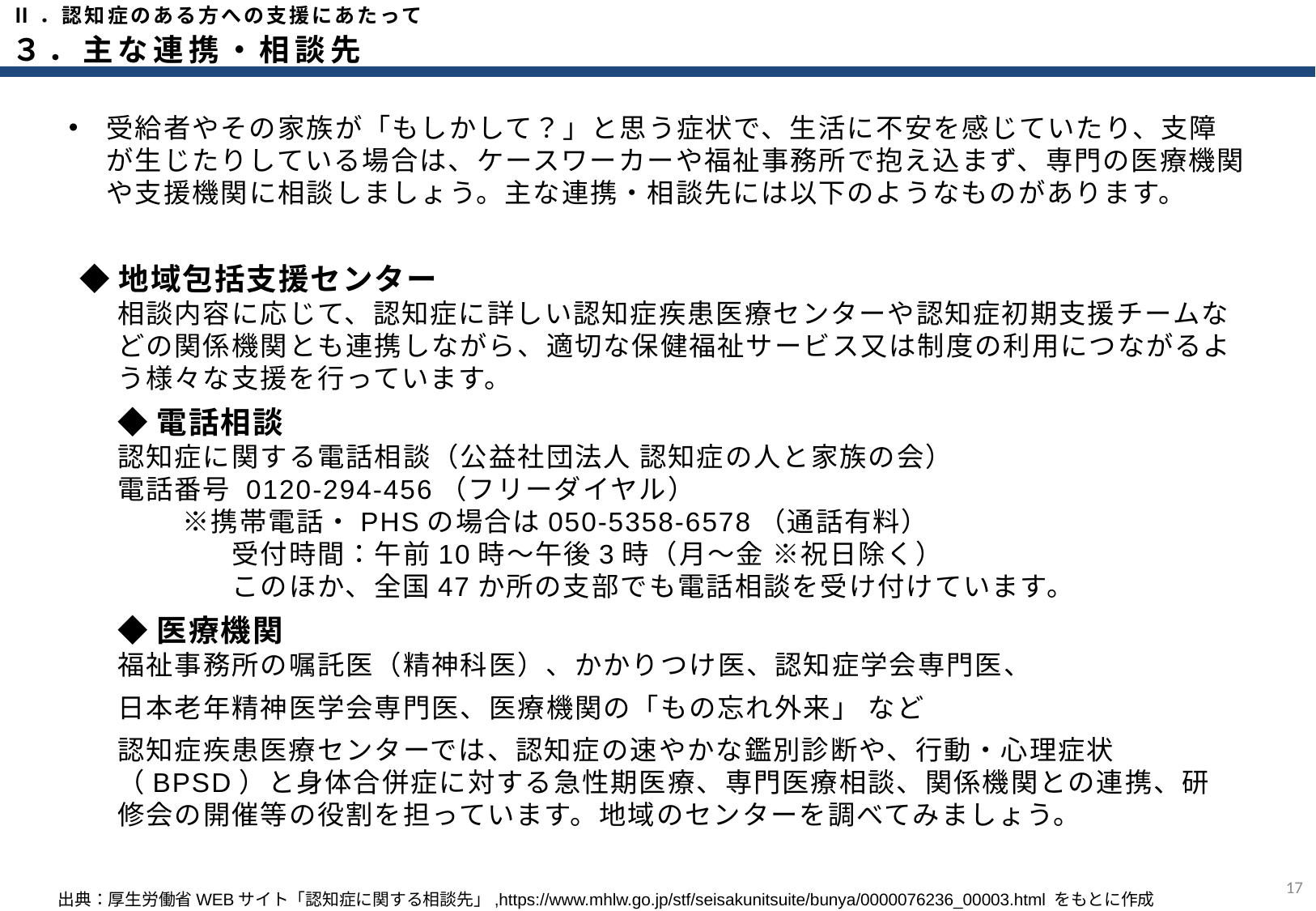

Ⅱ．認知症のある方への支援にあたって
３．主な連携・相談先
受給者やその家族が「もしかして？」と思う症状で、生活に不安を感じていたり、支障が生じたりしている場合は、ケースワーカーや福祉事務所で抱え込まず、専門の医療機関や支援機関に相談しましょう。主な連携・相談先には以下のようなものがあります。
◆地域包括支援センター
相談内容に応じて、認知症に詳しい認知症疾患医療センターや認知症初期支援チームなどの関係機関とも連携しながら、適切な保健福祉サービス又は制度の利用につながるよう様々な支援を行っています。
◆電話相談
認知症に関する電話相談（公益社団法人 認知症の人と家族の会）
電話番号 0120-294-456（フリーダイヤル）
　 　※携帯電話・PHSの場合は050-5358-6578（通話有料）
　　　　受付時間：午前10時～午後3時（月～金 ※祝日除く）
　　　　このほか、全国47か所の支部でも電話相談を受け付けています。
◆医療機関
福祉事務所の嘱託医（精神科医）、かかりつけ医、認知症学会専門医、
日本老年精神医学会専門医、医療機関の「もの忘れ外来」 など
認知症疾患医療センターでは、認知症の速やかな鑑別診断や、行動・心理症状（BPSD）と身体合併症に対する急性期医療、専門医療相談、関係機関との連携、研修会の開催等の役割を担っています。地域のセンターを調べてみましょう。
17
出典：厚生労働省WEBサイト「認知症に関する相談先」,https://www.mhlw.go.jp/stf/seisakunitsuite/bunya/0000076236_00003.html をもとに作成